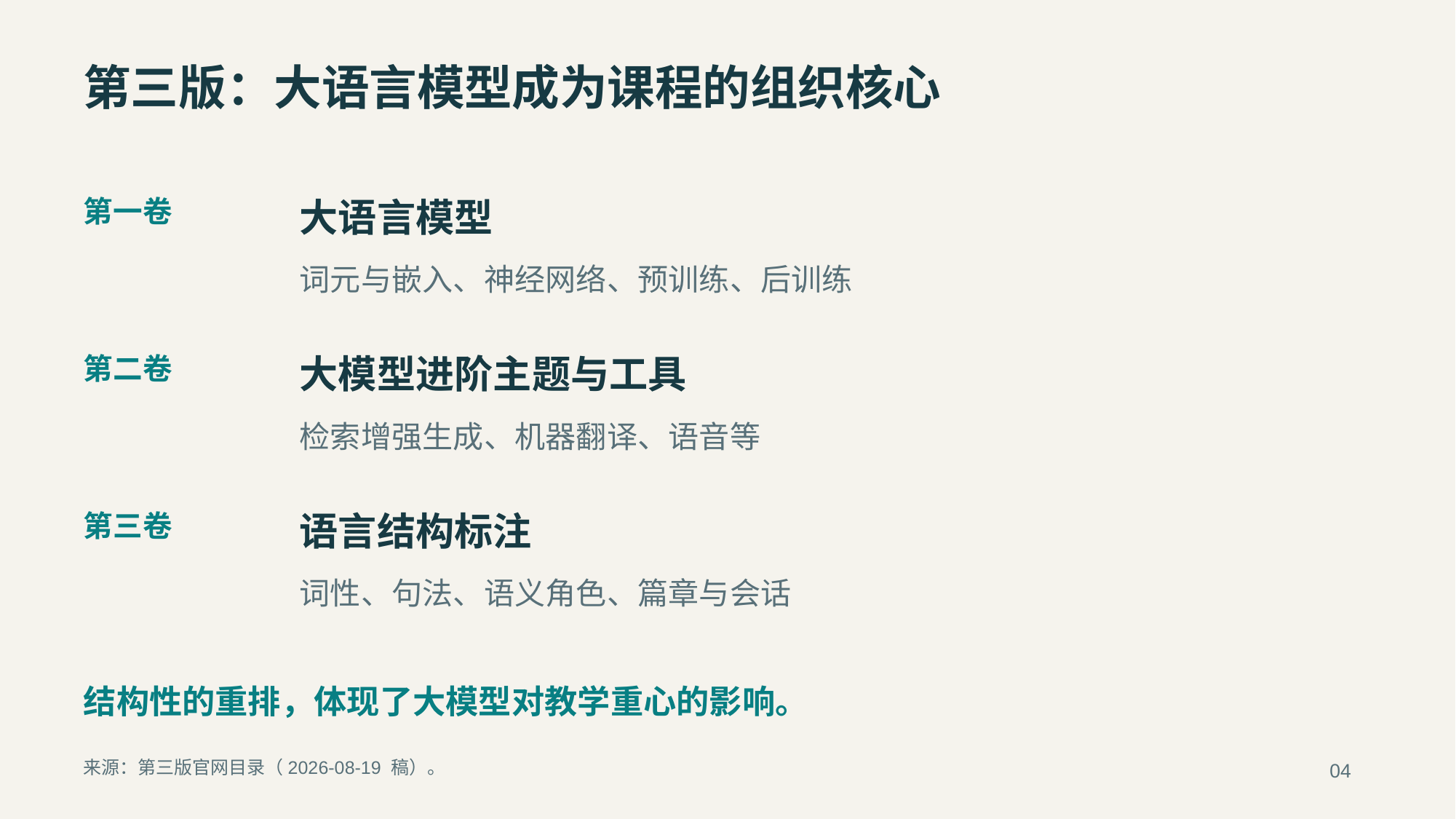

第三版：大语言模型成为课程的组织核心
第一卷
大语言模型
词元与嵌入、神经网络、预训练、后训练
第二卷
大模型进阶主题与工具
检索增强生成、机器翻译、语音等
第三卷
语言结构标注
词性、句法、语义角色、篇章与会话
结构性的重排，体现了大模型对教学重心的影响。
来源：第三版官网目录（2026-08-19 稿）。
04